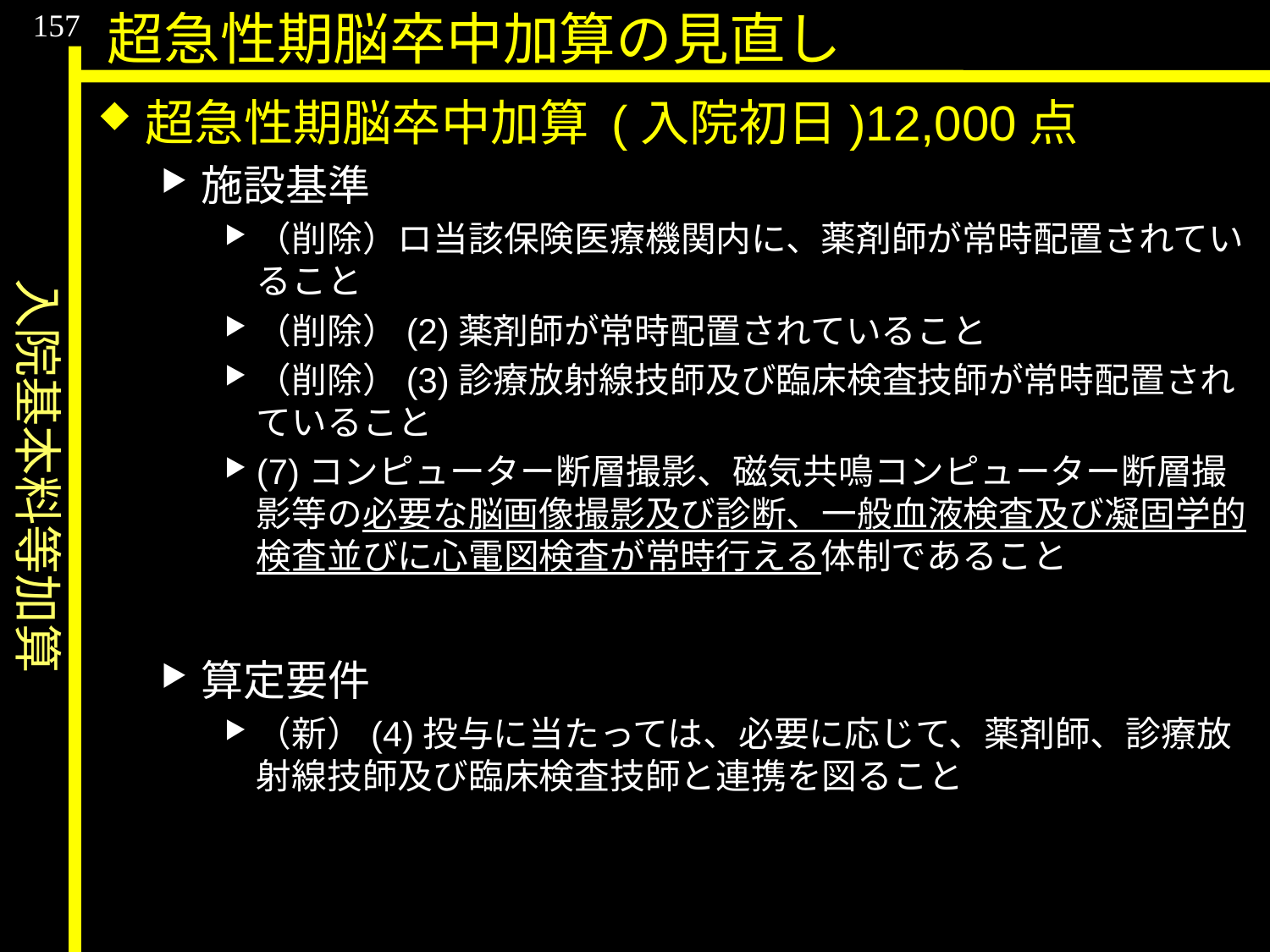

入院基本料等加算
157
超急性期脳卒中加算の見直し

超急性期脳卒中加算 (入院初日)12,000点
施設基準
（削除）ロ当該保険医療機関内に、薬剤師が常時配置されていること
（削除）(2)薬剤師が常時配置されていること
（削除）(3)診療放射線技師及び臨床検査技師が常時配置されていること
(7)コンピューター断層撮影、磁気共鳴コンピューター断層撮影等の必要な脳画像撮影及び診断、一般血液検査及び凝固学的検査並びに心電図検査が常時行える体制であること

算定要件
（新）(4)投与に当たっては、必要に応じて、薬剤師、診療放射線技師及び臨床検査技師と連携を図ること